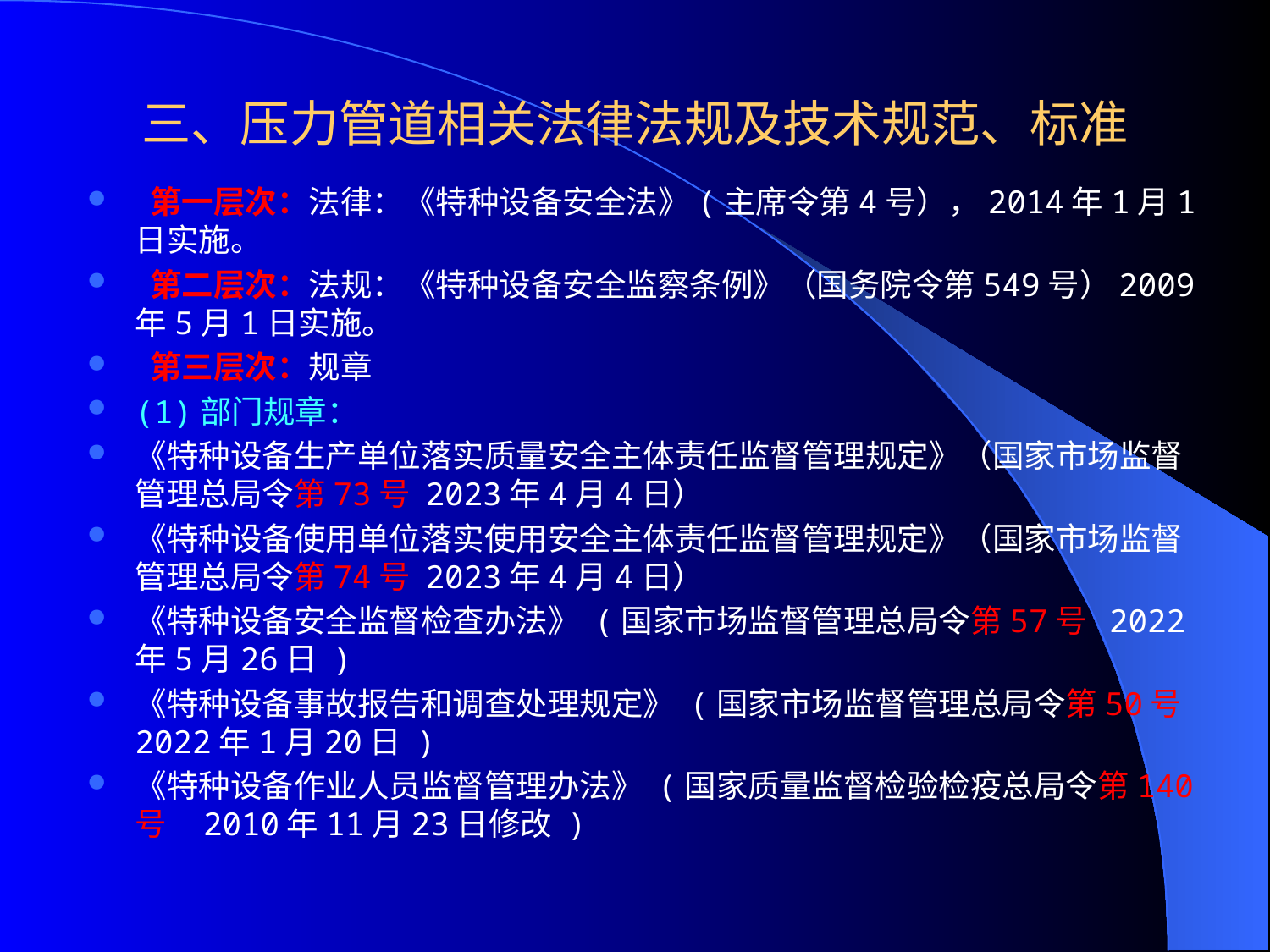

# 三、压力管道相关法律法规及技术规范、标准
 第一层次：法律：《特种设备安全法》(主席令第4号），2014年1月1日实施。
 第二层次：法规：《特种设备安全监察条例》（国务院令第549号）2009年5月1日实施。
 第三层次：规章
(1)部门规章：
《特种设备生产单位落实质量安全主体责任监督管理规定》（国家市场监督管理总局令第73号 2023年4月4日）
《特种设备使用单位落实使用安全主体责任监督管理规定》（国家市场监督管理总局令第74号 2023年4月4日）
《特种设备安全监督检查办法》 (国家市场监督管理总局令第57号  2022年5月26日 )
《特种设备事故报告和调查处理规定》 (国家市场监督管理总局令第50号  2022年1月20日 )
《特种设备作业人员监督管理办法》 (国家质量监督检验检疫总局令第140号    2010年11月23日修改 )